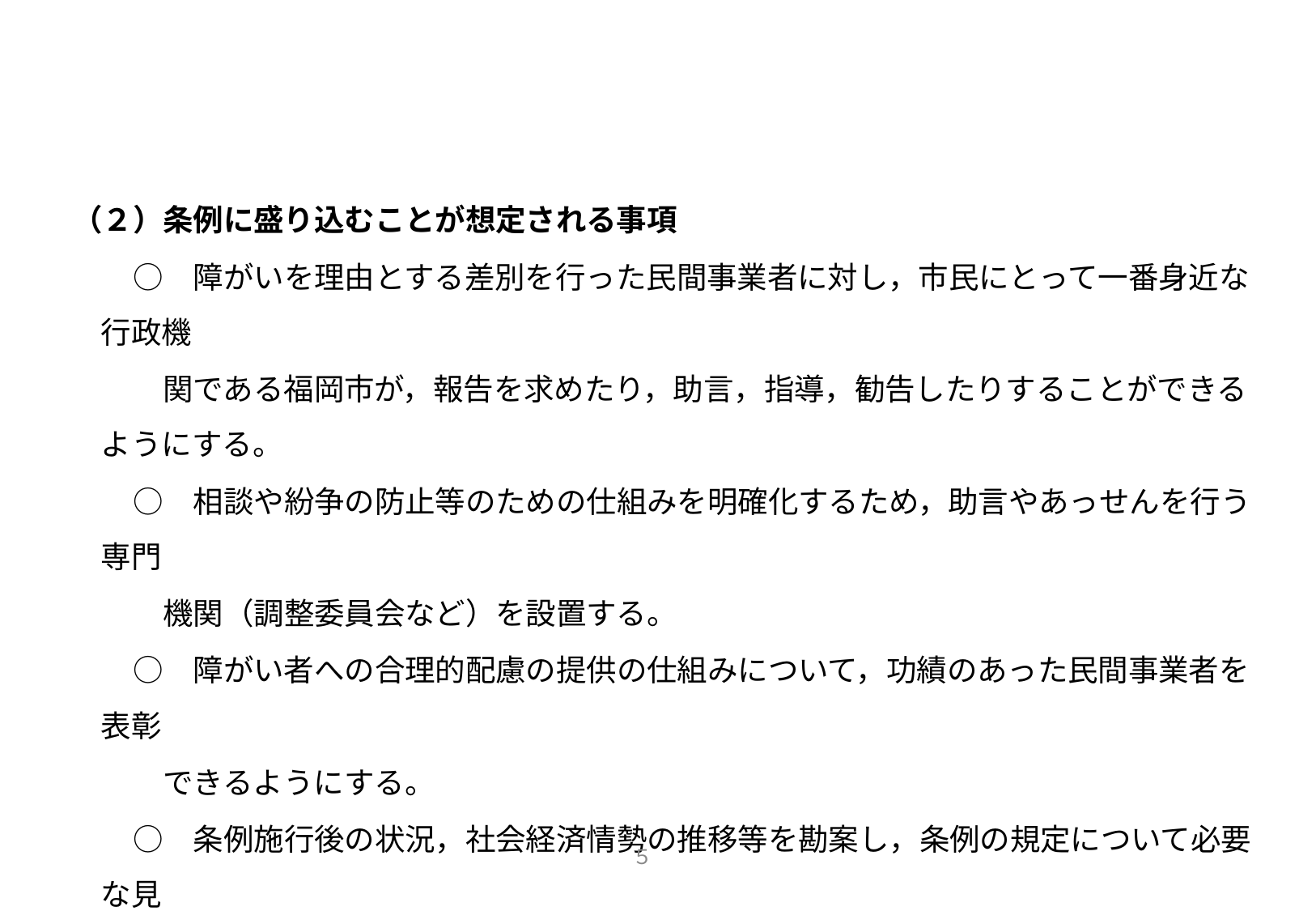

（２）条例に盛り込むことが想定される事項
　　○　障がいを理由とする差別を行った民間事業者に対し，市民にとって一番身近な行政機
　　　関である福岡市が，報告を求めたり，助言，指導，勧告したりすることができるようにする。
　　○　相談や紛争の防止等のための仕組みを明確化するため，助言やあっせんを行う専門
　　　機関（調整委員会など）を設置する。
　　○　障がい者への合理的配慮の提供の仕組みについて，功績のあった民間事業者を表彰
　　　できるようにする。
　　○　条例施行後の状況，社会経済情勢の推移等を勘案し，条例の規定について必要な見
　　　直しを行う。
５